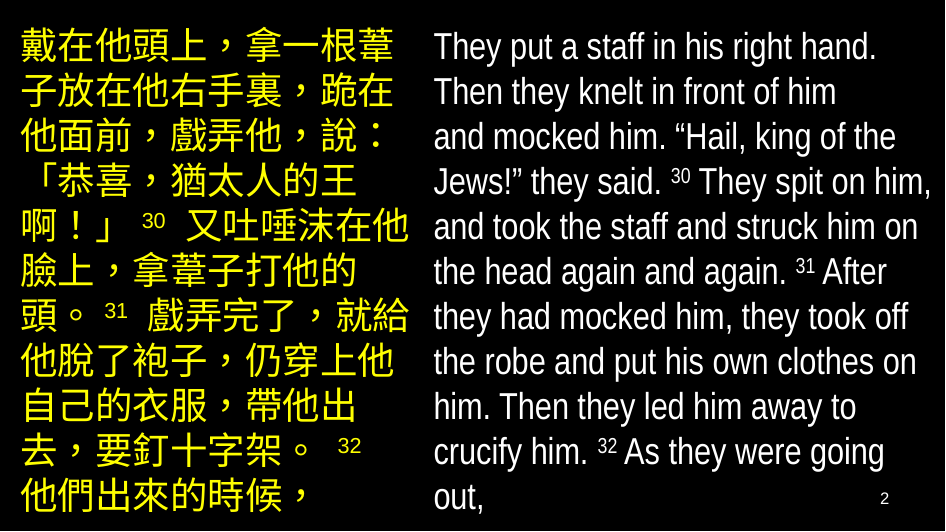

戴在他頭上，拿一根葦子放在他右手裏，跪在他面前，戲弄他，說：「恭喜，猶太人的王啊！」30 又吐唾沫在他臉上，拿葦子打他的頭。31 戲弄完了，就給他脫了袍子，仍穿上他自己的衣服，帶他出去，要釘十字架。 32 他們出來的時候，
They put a staff in his right hand. Then they knelt in front of him
and mocked him. “Hail, king of the Jews!” they said. 30 They spit on him, and took the staff and struck him on the head again and again. 31 After they had mocked him, they took off the robe and put his own clothes on him. Then they led him away to crucify him. 32 As they were going out,
2